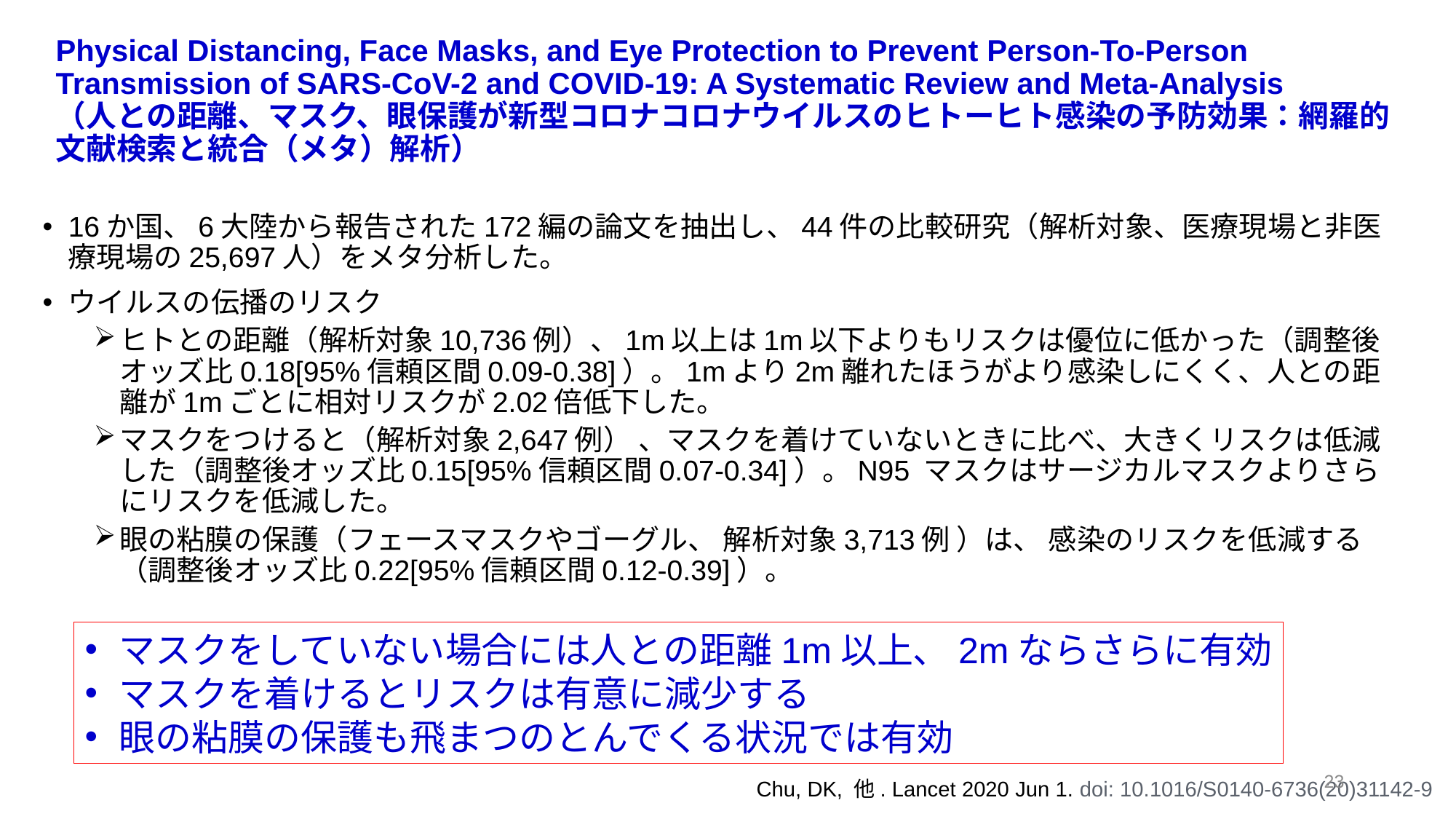

# Physical Distancing, Face Masks, and Eye Protection to Prevent Person-To-Person Transmission of SARS-CoV-2 and COVID-19: A Systematic Review and Meta-Analysis （人との距離、マスク、眼保護が新型コロナコロナウイルスのヒトーヒト感染の予防効果：網羅的文献検索と統合（メタ）解析）
16か国、6大陸から報告された172編の論文を抽出し、44件の比較研究（解析対象、医療現場と非医療現場の25,697人）をメタ分析した。
ウイルスの伝播のリスク
ヒトとの距離（解析対象10,736例）、1m以上は1m以下よりもリスクは優位に低かった（調整後オッズ比0.18[95%信頼区間0.09-0.38]）。1mより2m離れたほうがより感染しにくく、人との距離が1mごとに相対リスクが2.02倍低下した。
マスクをつけると（解析対象2,647例） 、マスクを着けていないときに比べ、大きくリスクは低減した（調整後オッズ比0.15[95%信頼区間0.07-0.34]）。N95 マスクはサージカルマスクよりさらにリスクを低減した。
眼の粘膜の保護（フェースマスクやゴーグル、 解析対象3,713例 ）は、 感染のリスクを低減する（調整後オッズ比0.22[95%信頼区間0.12-0.39]）。
マスクをしていない場合には人との距離1m以上、2mならさらに有効
マスクを着けるとリスクは有意に減少する
眼の粘膜の保護も飛まつのとんでくる状況では有効
23
Chu, DK, 他. Lancet 2020 Jun 1. doi: 10.1016/S0140-6736(20)31142-9